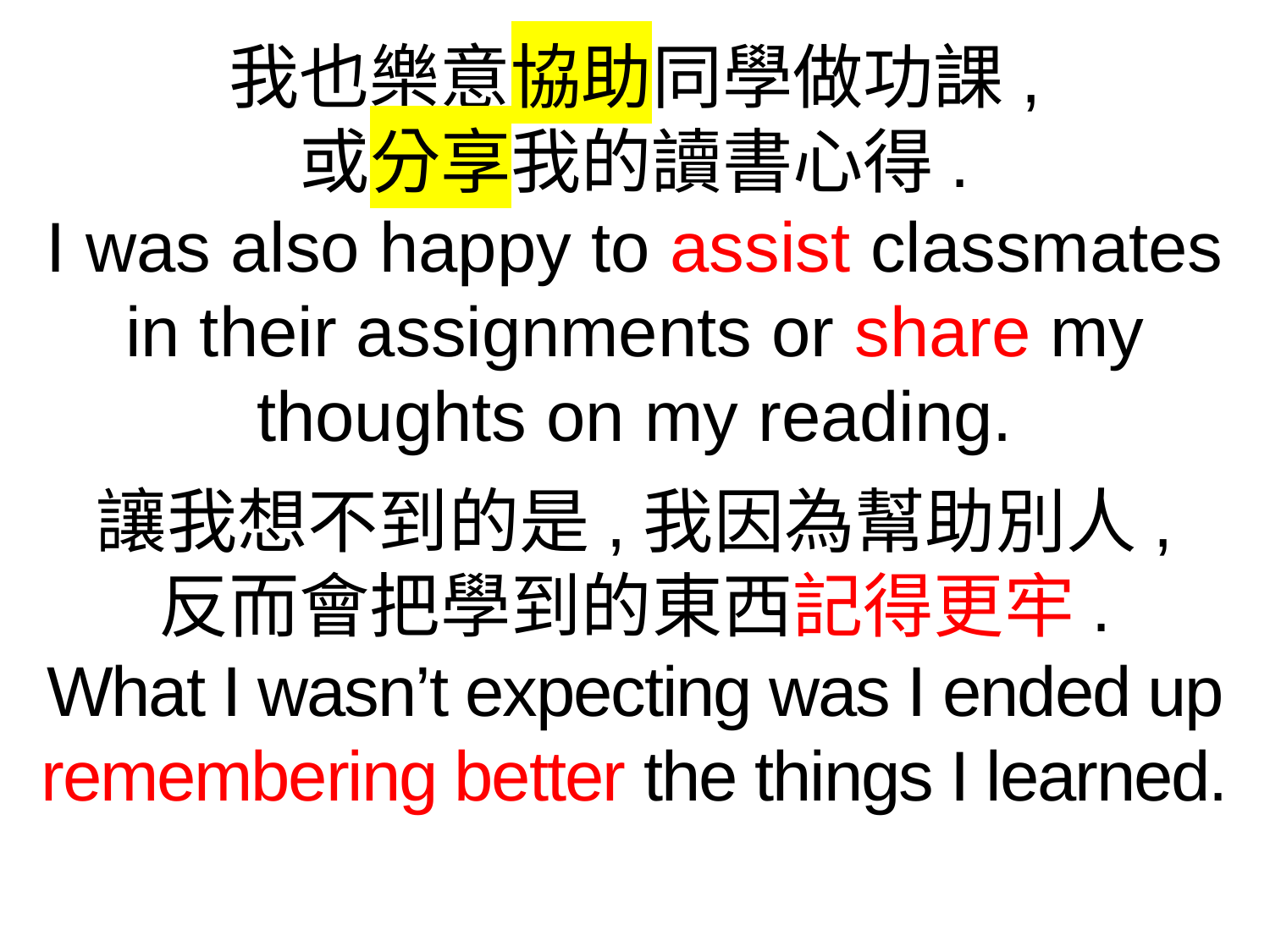

我也樂意協助同學做功課,
或分享我的讀書心得.
I was also happy to assist classmates in their assignments or share my thoughts on my reading.
讓我想不到的是,我因為幫助別人,
反而會把學到的東西記得更牢.
What I wasn’t expecting was I ended up remembering better the things I learned.